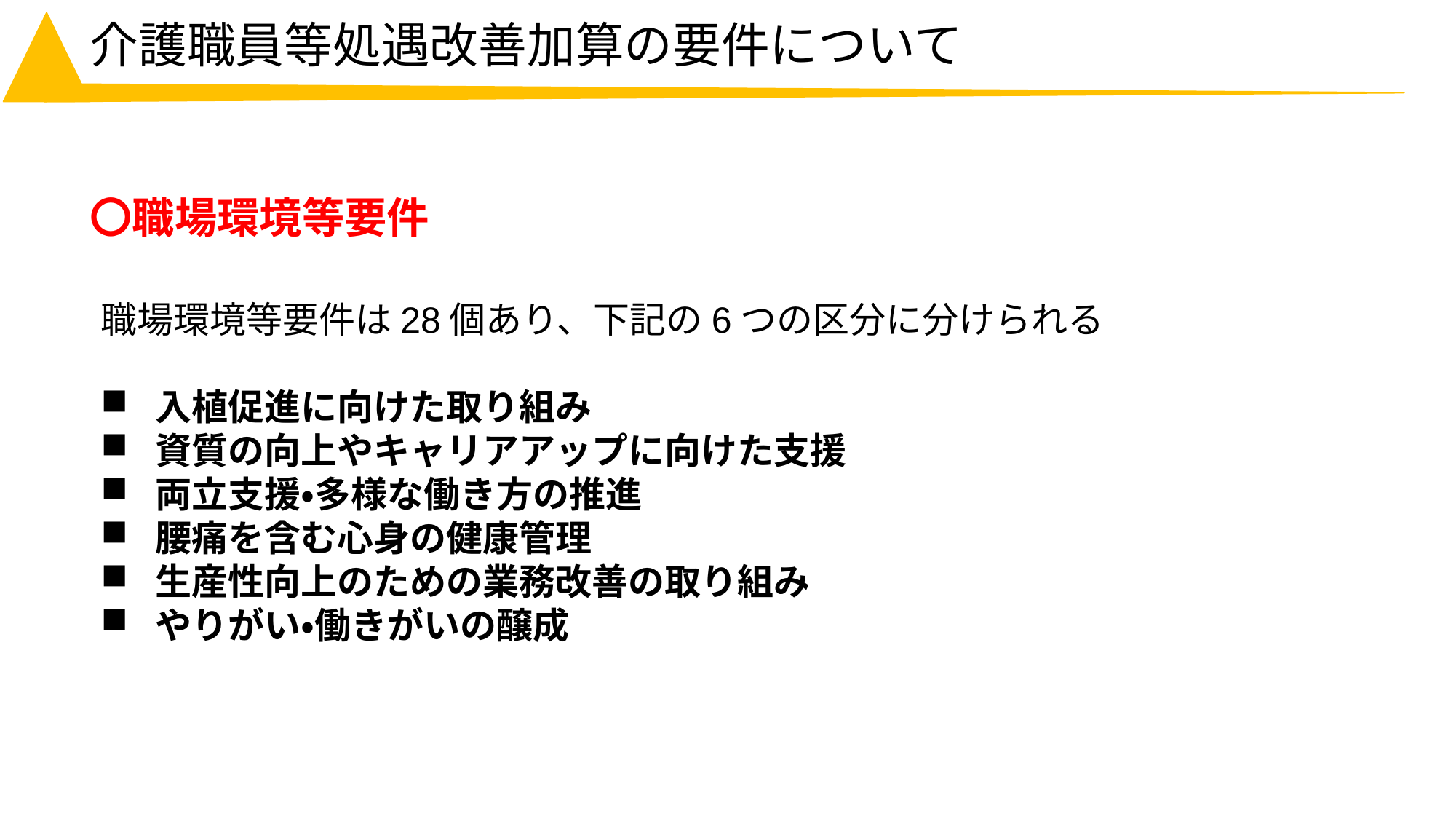

# 介護職員等処遇改善加算の要件について
〇職場環境等要件
職場環境等要件は28個あり、下記の6つの区分に分けられる

入植促進に向けた取り組み
資質の向上やキャリアアップに向けた支援
両立支援・多様な働き方の推進
腰痛を含む心身の健康管理
生産性向上のための業務改善の取り組み
やりがい・働きがいの醸成